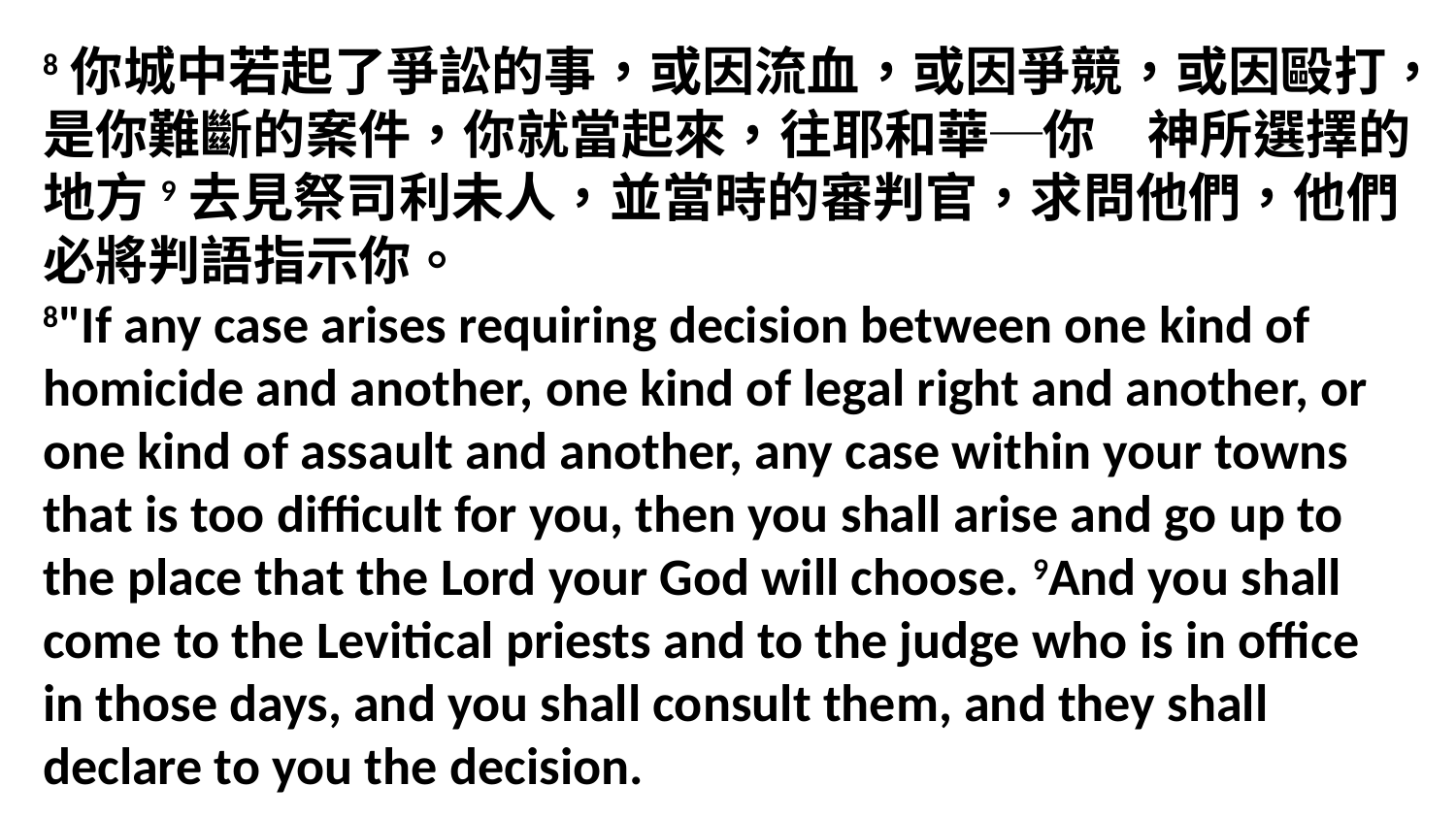

8你城中若起了爭訟的事，或因流血，或因爭競，或因毆打，是你難斷的案件，你就當起來，往耶和華─你　神所選擇的地方9去見祭司利未人，並當時的審判官，求問他們，他們必將判語指示你。
8"If any case arises requiring decision between one kind of homicide and another, one kind of legal right and another, or one kind of assault and another, any case within your towns that is too difficult for you, then you shall arise and go up to the place that the Lord your God will choose. 9And you shall come to the Levitical priests and to the judge who is in office in those days, and you shall consult them, and they shall declare to you the decision.